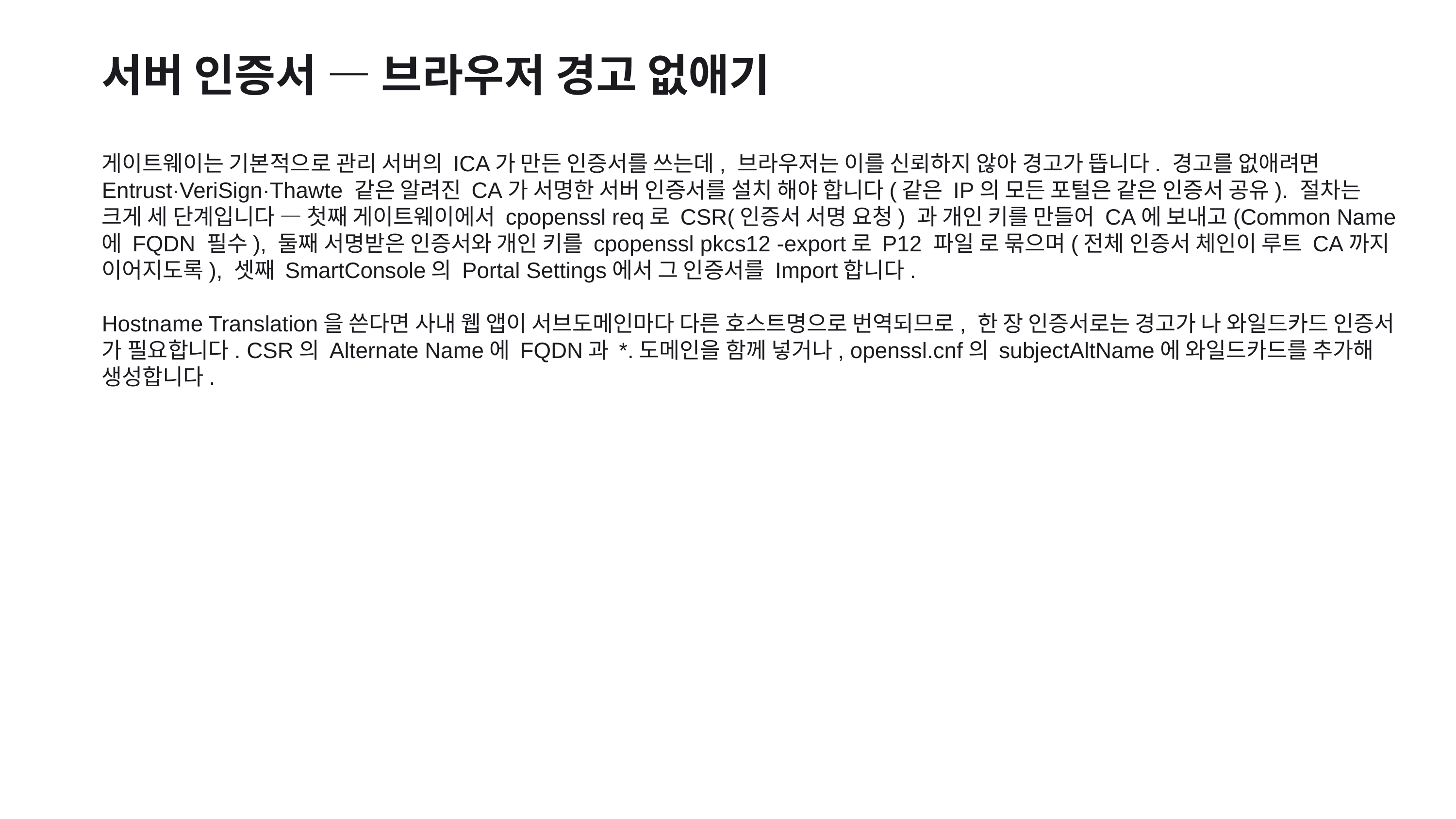

서버 인증서 — 브라우저 경고 없애기
게이트웨이는 기본적으로 관리 서버의 ICA가 만든 인증서를 쓰는데, 브라우저는 이를 신뢰하지 않아 경고가 뜹니다. 경고를 없애려면 Entrust·VeriSign·Thawte 같은 알려진 CA가 서명한 서버 인증서를 설치 해야 합니다(같은 IP의 모든 포털은 같은 인증서 공유). 절차는 크게 세 단계입니다 — 첫째 게이트웨이에서 cpopenssl req로 CSR(인증서 서명 요청) 과 개인 키를 만들어 CA에 보내고(Common Name에 FQDN 필수), 둘째 서명받은 인증서와 개인 키를 cpopenssl pkcs12 -export로 P12 파일 로 묶으며(전체 인증서 체인이 루트 CA까지 이어지도록), 셋째 SmartConsole의 Portal Settings에서 그 인증서를 Import합니다.

Hostname Translation을 쓴다면 사내 웹 앱이 서브도메인마다 다른 호스트명으로 번역되므로, 한 장 인증서로는 경고가 나 와일드카드 인증서 가 필요합니다. CSR의 Alternate Name에 FQDN과 *.도메인을 함께 넣거나, openssl.cnf의 subjectAltName에 와일드카드를 추가해 생성합니다.